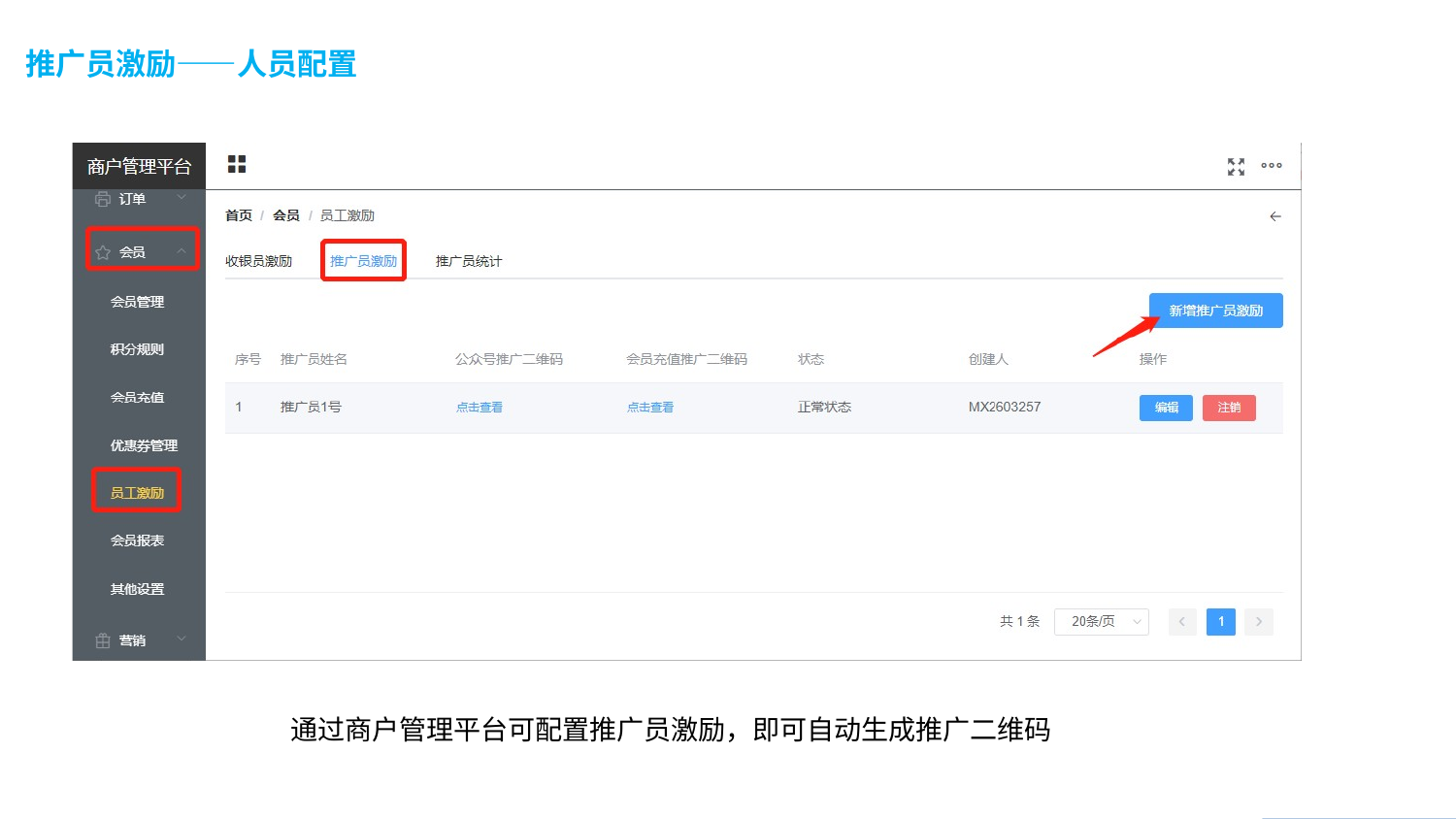

# 推广员激励——人员配置

通过商户管理平台可配置推广员激励，即可自动生成推广二维码